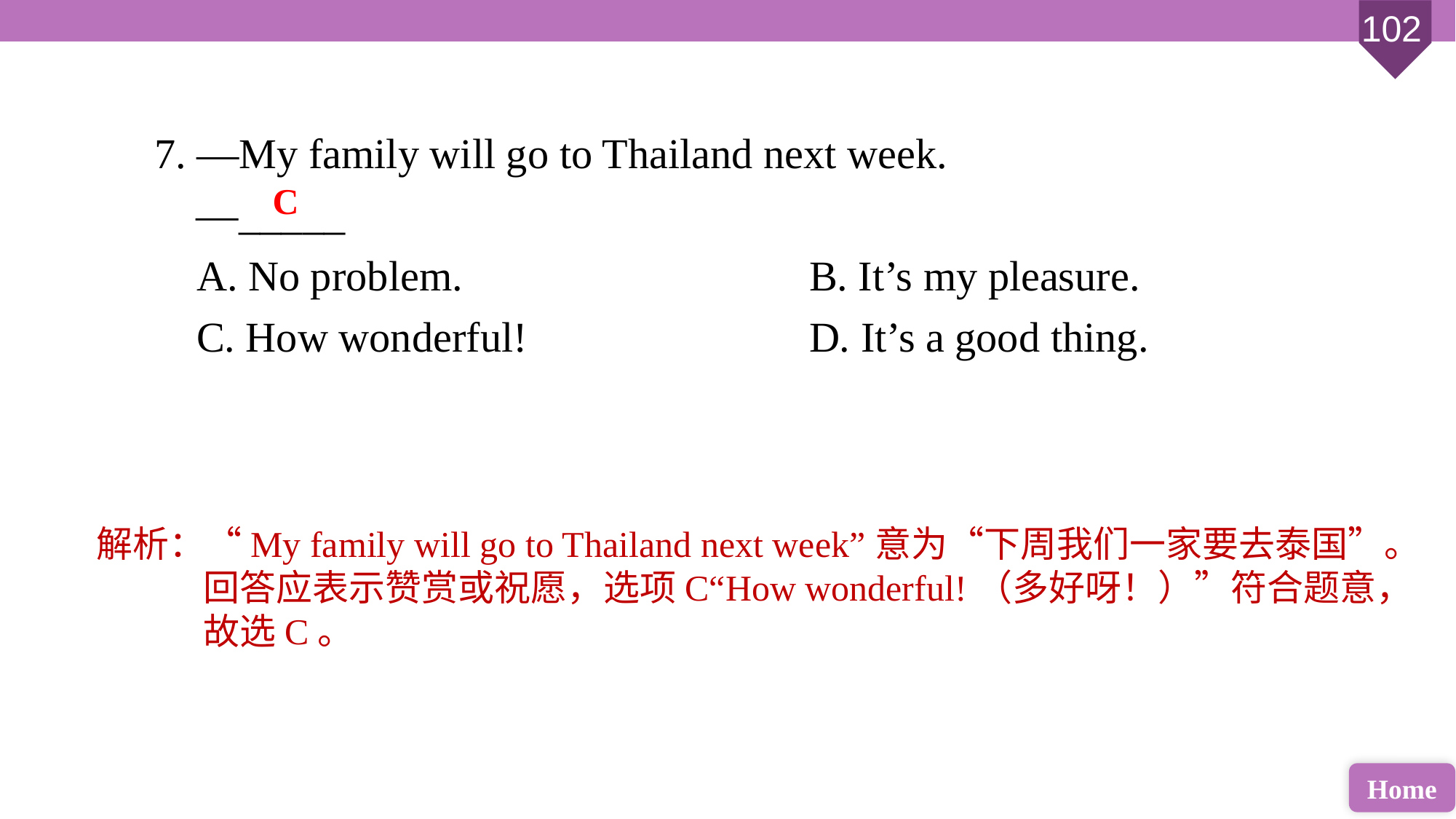

7. —My family will go to Thailand next week.
    —_____
    A. No problem. 				B. It’s my pleasure.
    C. How wonderful! 			D. It’s a good thing.
C
解析：“My family will go to Thailand next week”意为“下周我们一家要去泰国”。回答应表示赞赏或祝愿，选项C“How wonderful!（多好呀！）”符合题意，故选C。